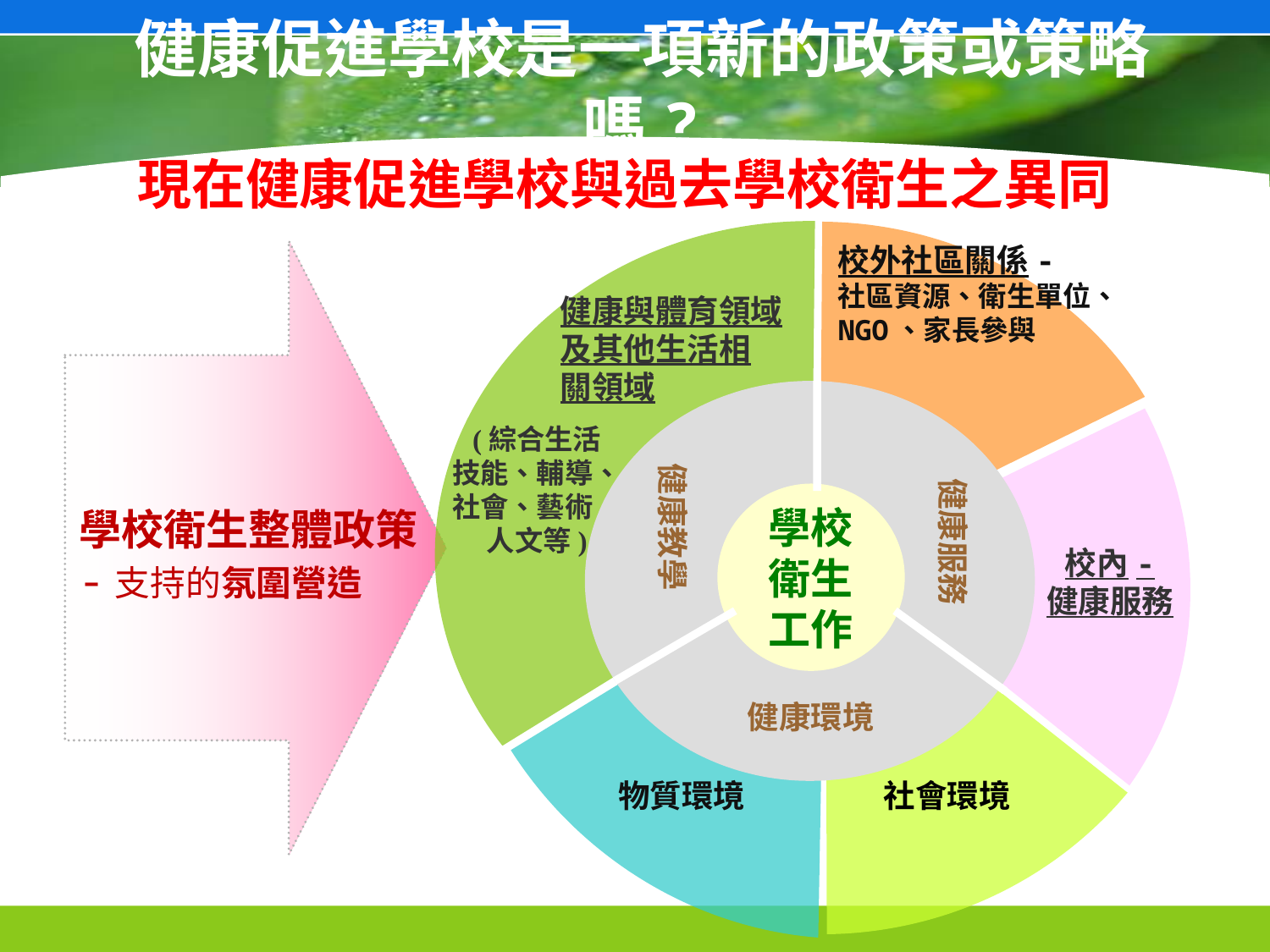

健康促進學校是一項新的政策或策略嗎?
# 現在健康促進學校與過去學校衛生之異同

校外社區關係-
社區資源、衛生單位、
NGO、家長參與
健康與體育領域
及其他生活相
關領域

(綜合生活
技能、輔導、
社會、藝術、
人文等)

校內-
健康服務

物質環境
社會環境

學校衛生整體政策
-支持的氛圍營造

健康教學
 健康服務
學校
衛生
工作
健康環境